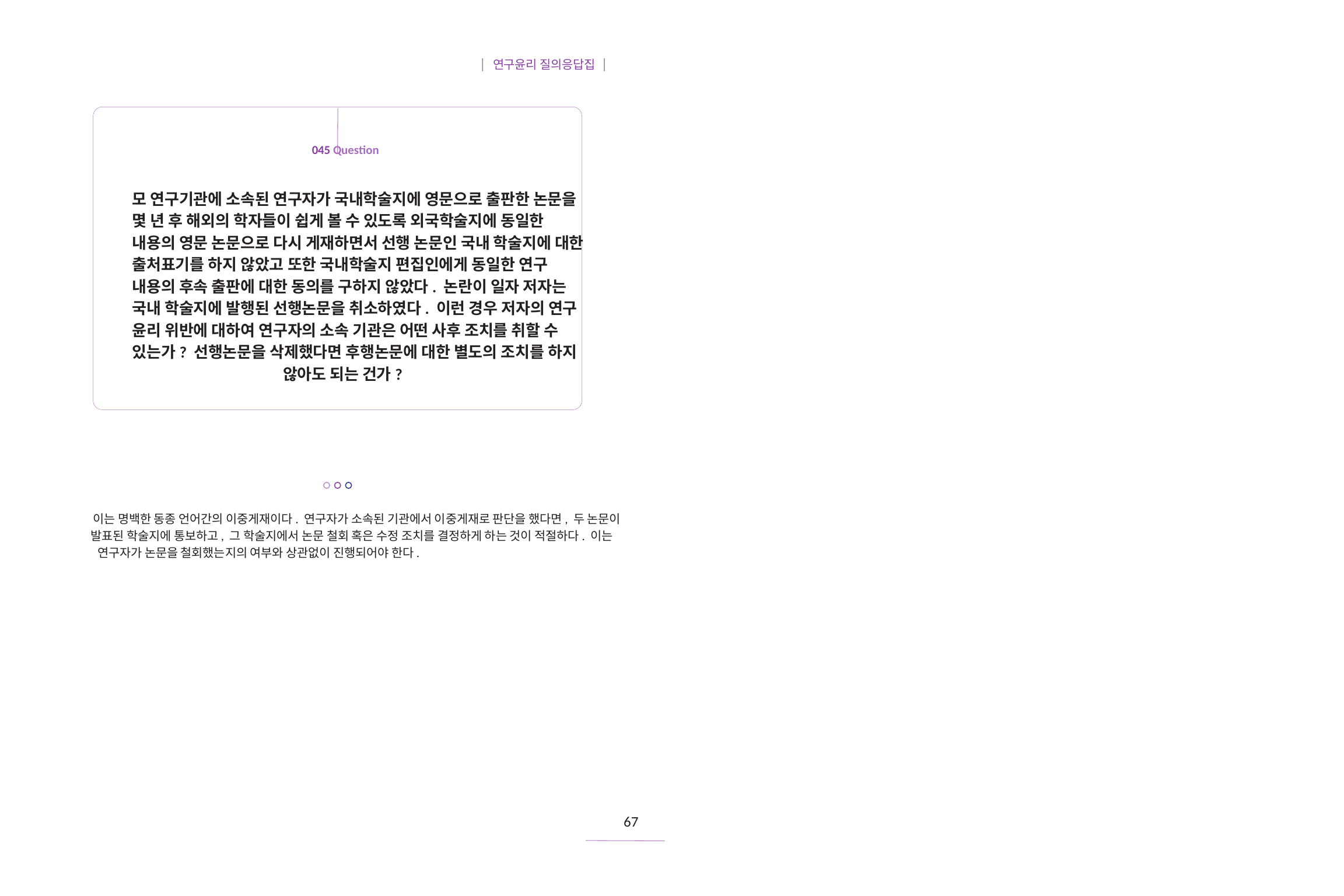

| 연구윤리 질의응답집 |

045 Question

모 연구기관에 소속된 연구자가 국내학술지에 영문으로 출판한 논문을
몇 년 후 해외의 학자들이 쉽게 볼 수 있도록 외국학술지에 동일한
내용의 영문 논문으로 다시 게재하면서 선행 논문인 국내 학술지에 대한
출처표기를 하지 않았고 또한 국내학술지 편집인에게 동일한 연구
내용의 후속 출판에 대한 동의를 구하지 않았다. 논란이 일자 저자는
국내 학술지에 발행된 선행논문을 취소하였다. 이런 경우 저자의 연구
윤리 위반에 대하여 연구자의 소속 기관은 어떤 사후 조치를 취할 수
있는가? 선행논문을 삭제했다면 후행논문에 대한 별도의 조치를 하지
않아도 되는 건가?

이는 명백한 동종 언어간의 이중게재이다. 연구자가 소속된 기관에서 이중게재로 판단을 했다면, 두 논문이
발표된 학술지에 통보하고, 그 학술지에서 논문 철회 혹은 수정 조치를 결정하게 하는 것이 적절하다. 이는
연구자가 논문을 철회했는지의 여부와 상관없이 진행되어야 한다.
67